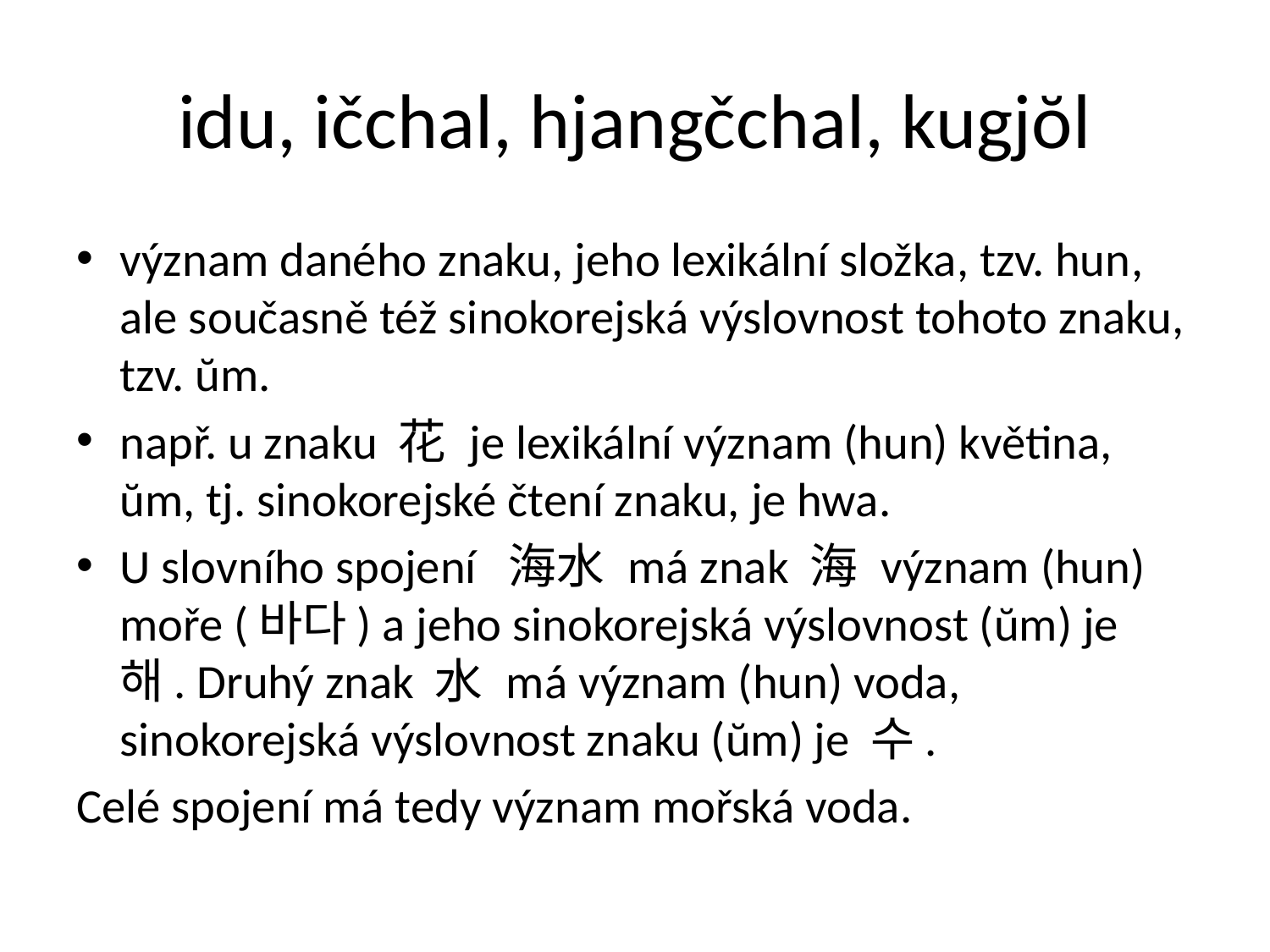

# idu, ičchal, hjangčchal, kugjŏl
význam daného znaku, jeho lexikální složka, tzv. hun, ale současně též sinokorejská výslovnost tohoto znaku, tzv. ŭm.
např. u znaku 花 je lexikální význam (hun) květina, ŭm, tj. sinokorejské čtení znaku, je hwa.
U slovního spojení  海水 má znak 海 význam (hun) moře (바다) a jeho sinokorejská výslovnost (ŭm) je 해. Druhý znak 水 má význam (hun) voda, sinokorejská výslovnost znaku (ŭm) je 수.
Celé spojení má tedy význam mořská voda.